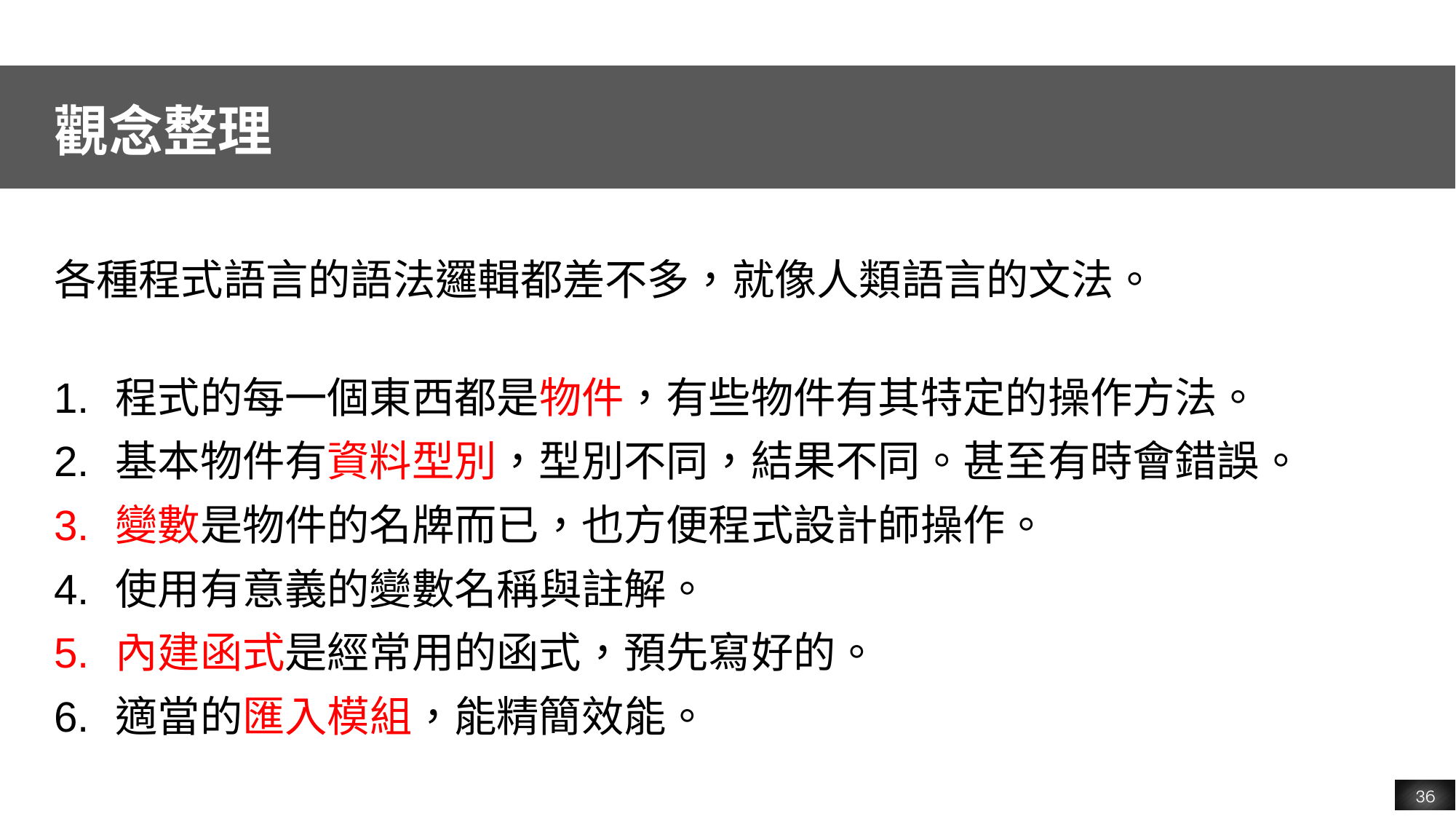

|  |
| --- |
| 觀念整理 |
| 各種程式語言的語法邏輯都差不多，就像人類語言的文法。 |
| 程式的每一個東西都是物件，有些物件有其特定的操作方法。 基本物件有資料型別，型別不同，結果不同。甚至有時會錯誤。 變數是物件的名牌而已，也方便程式設計師操作。 使用有意義的變數名稱與註解。 內建函式是經常用的函式，預先寫好的。 適當的匯入模組，能精簡效能。 |